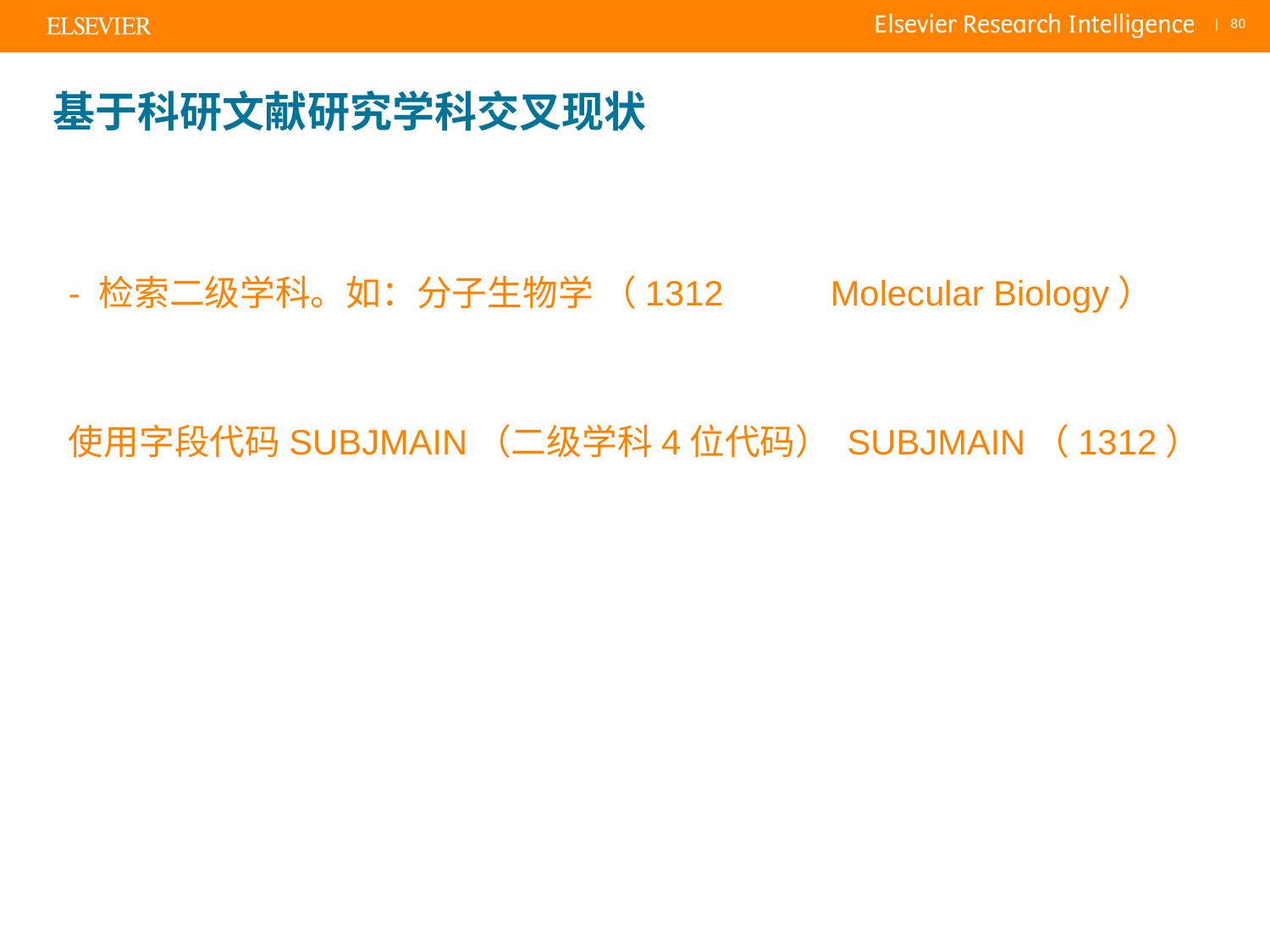

# 基于科研文献研究学科交叉现状
- 检索二级学科。如：分子生物学 （1312	Molecular Biology）

使用字段代码SUBJMAIN（二级学科4位代码） SUBJMAIN（1312）